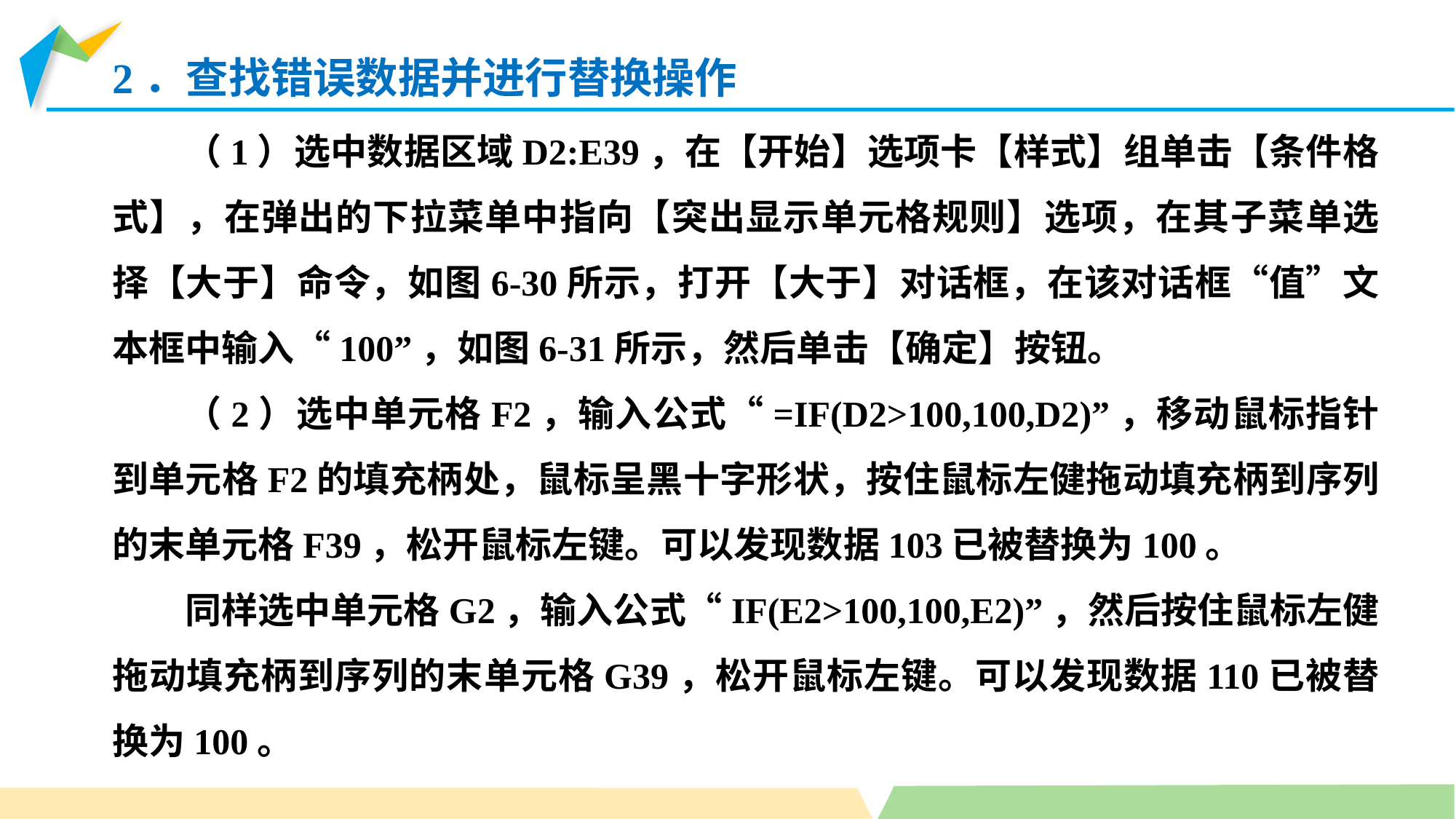

2．查找错误数据并进行替换操作
（1）选中数据区域D2:E39，在【开始】选项卡【样式】组单击【条件格式】，在弹出的下拉菜单中指向【突出显示单元格规则】选项，在其子菜单选择【大于】命令，如图6-30所示，打开【大于】对话框，在该对话框“值”文本框中输入“100”，如图6-31所示，然后单击【确定】按钮。
（2）选中单元格F2，输入公式“=IF(D2>100,100,D2)”，移动鼠标指针到单元格F2的填充柄处，鼠标呈黑十字形状，按住鼠标左健拖动填充柄到序列的末单元格F39，松开鼠标左键。可以发现数据103已被替换为100。
同样选中单元格G2，输入公式“IF(E2>100,100,E2)”，然后按住鼠标左健拖动填充柄到序列的末单元格G39，松开鼠标左键。可以发现数据110已被替换为100。